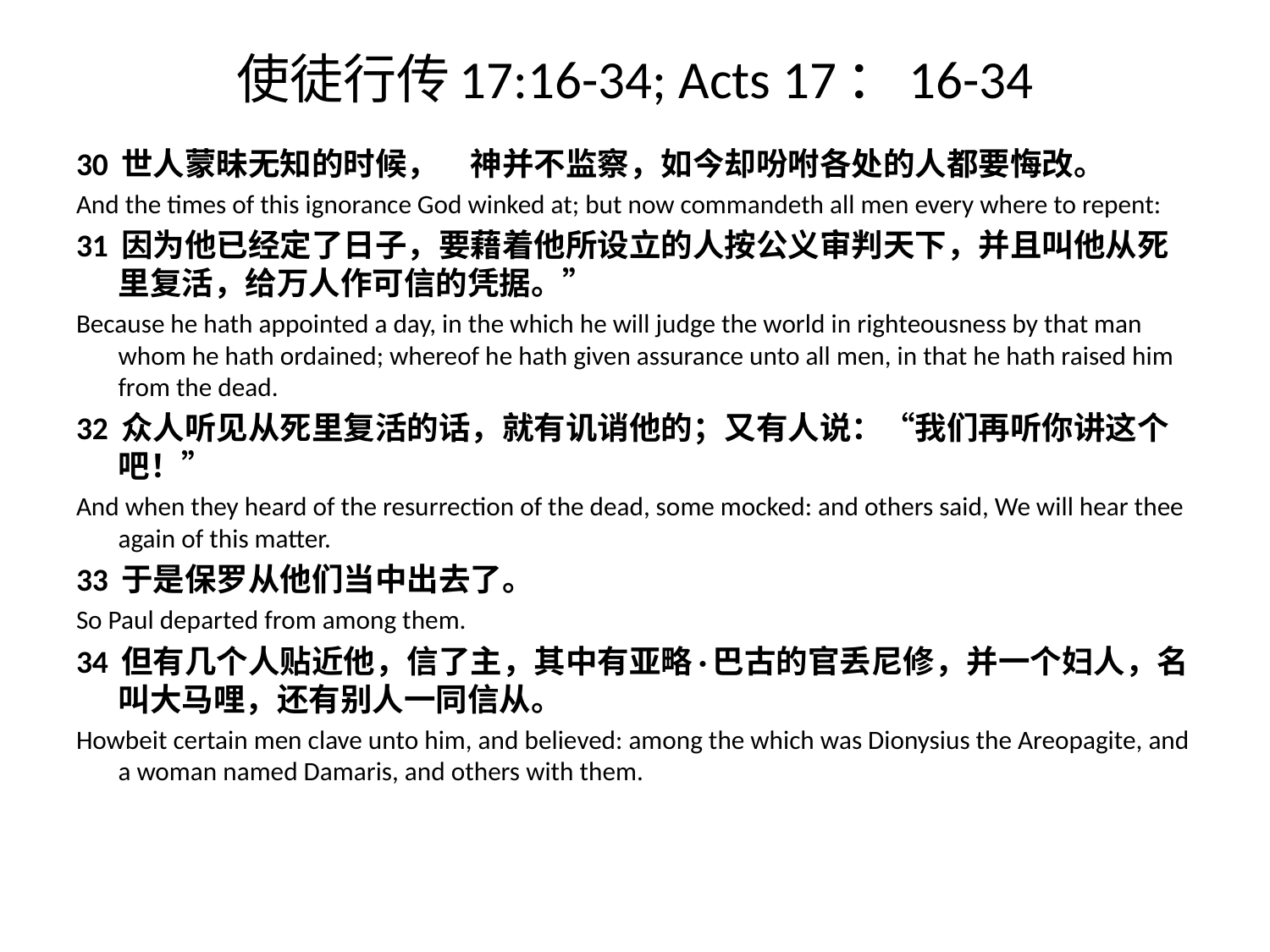

# 使徒行传17:16-34; Acts 17：16-34
30 世人蒙昧无知的时候，　神并不监察，如今却吩咐各处的人都要悔改。
And the times of this ignorance God winked at; but now commandeth all men every where to repent:
31 因为他已经定了日子，要藉着他所设立的人按公义审判天下，并且叫他从死里复活，给万人作可信的凭据。”
Because he hath appointed a day, in the which he will judge the world in righteousness by that man whom he hath ordained; whereof he hath given assurance unto all men, in that he hath raised him from the dead.
32 众人听见从死里复活的话，就有讥诮他的；又有人说：“我们再听你讲这个吧！”
And when they heard of the resurrection of the dead, some mocked: and others said, We will hear thee again of this matter.
33 于是保罗从他们当中出去了。
So Paul departed from among them.
34 但有几个人贴近他，信了主，其中有亚略·巴古的官丢尼修，并一个妇人，名叫大马哩，还有别人一同信从。
Howbeit certain men clave unto him, and believed: among the which was Dionysius the Areopagite, and a woman named Damaris, and others with them.